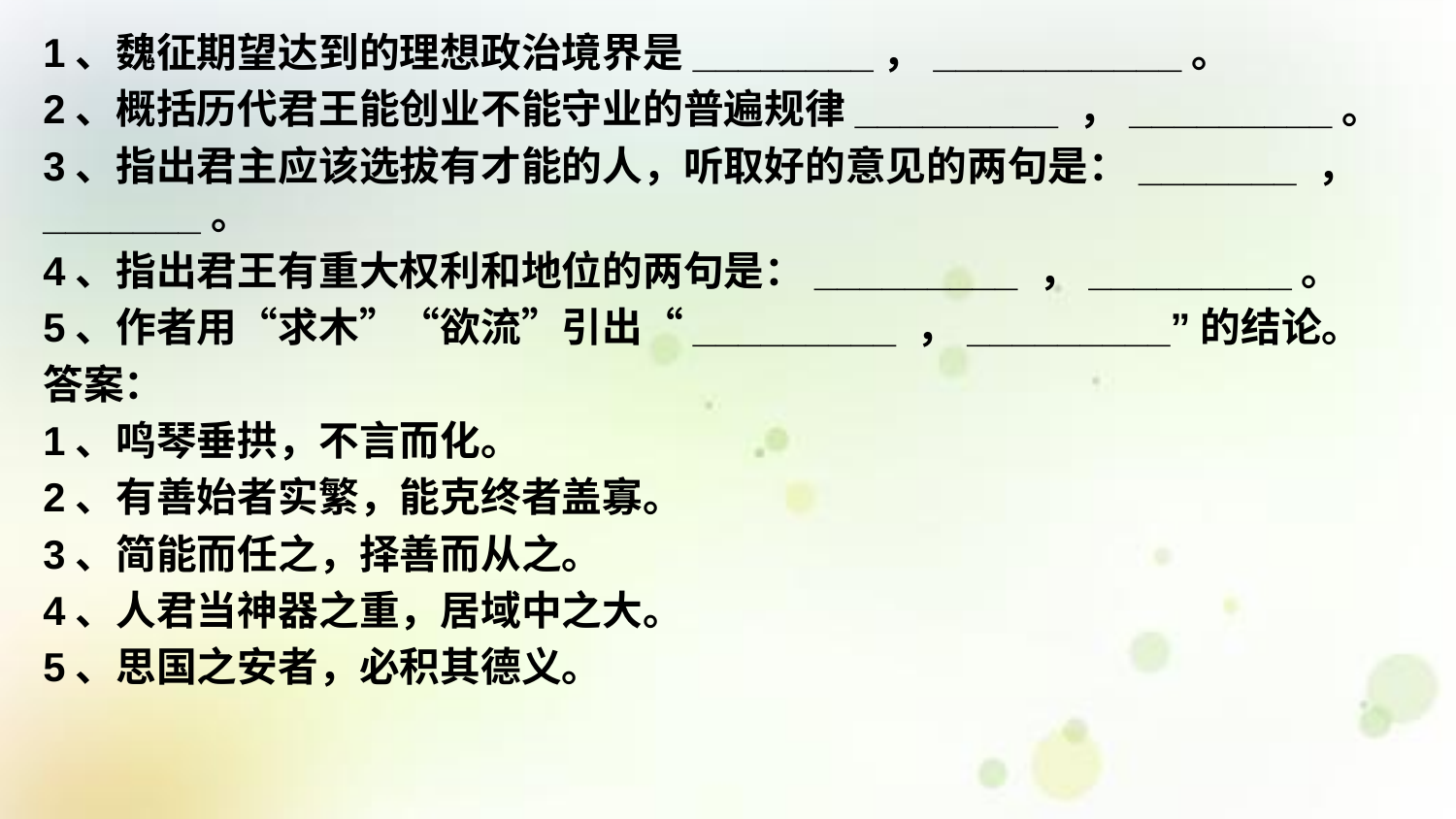

1、魏征期望达到的理想政治境界是________，___________。
2、概括历代君王能创业不能守业的普遍规律_________ ，_________。
3、指出君主应该选拔有才能的人，听取好的意见的两句是：_______ ，_______。
4、指出君王有重大权利和地位的两句是：_________ ，_________。
5、作者用“求木”“欲流”引出“_________ ，_________”的结论。
答案：
1、鸣琴垂拱，不言而化。
2、有善始者实繁，能克终者盖寡。
3、简能而任之，择善而从之。
4、人君当神器之重，居域中之大。
5、思国之安者，必积其德义。